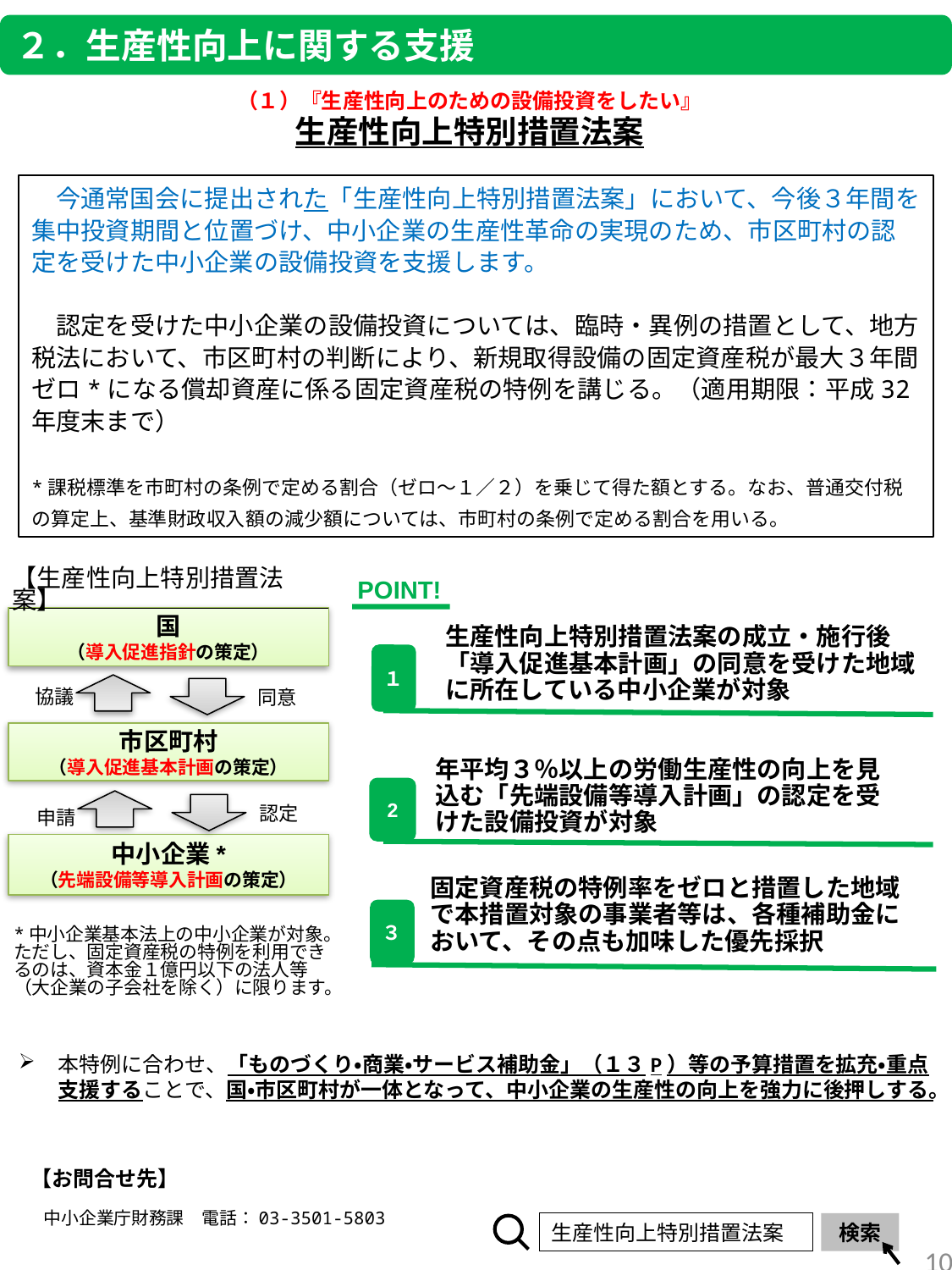

２．生産性向上に関する支援
（１）『生産性向上のための設備投資をしたい』
生産性向上特別措置法案
　今通常国会に提出された「生産性向上特別措置法案」において、今後３年間を集中投資期間と位置づけ、中小企業の生産性革命の実現のため、市区町村の認定を受けた中小企業の設備投資を支援します。

　認定を受けた中小企業の設備投資については、臨時・異例の措置として、地方税法において、市区町村の判断により、新規取得設備の固定資産税が最大３年間ゼロ*になる償却資産に係る固定資産税の特例を講じる。（適用期限：平成32年度末まで）

*課税標準を市町村の条例で定める割合（ゼロ～１／２）を乗じて得た額とする。なお、普通交付税の算定上、基準財政収入額の減少額については、市町村の条例で定める割合を用いる。
【生産性向上特別措置法案】
POINT!
国
（導入促進指針の策定）
１
生産性向上特別措置法案の成立・施行後「導入促進基本計画」の同意を受けた地域に所在している中小企業が対象

協議

同意
市区町村
（導入促進基本計画の策定）
年平均３％以上の労働生産性の向上を見込む「先端設備等導入計画」の認定を受けた設備投資が対象
2

認定
申請
中小企業*
（先端設備等導入計画の策定）
固定資産税の特例率をゼロと措置した地域で本措置対象の事業者等は、各種補助金において、その点も加味した優先採択
３
*中小企業基本法上の中小企業が対象。ただし、固定資産税の特例を利用できるのは、資本金１億円以下の法人等（大企業の子会社を除く）に限ります。
本特例に合わせ、「ものづくり・商業・サービス補助金」（１３P）等の予算措置を拡充・重点支援することで、国・市区町村が一体となって、中小企業の生産性の向上を強力に後押しする。

【お問合せ先】
中小企業庁財務課　電話：03-3501-5803
生産性向上特別措置法案
検索

10